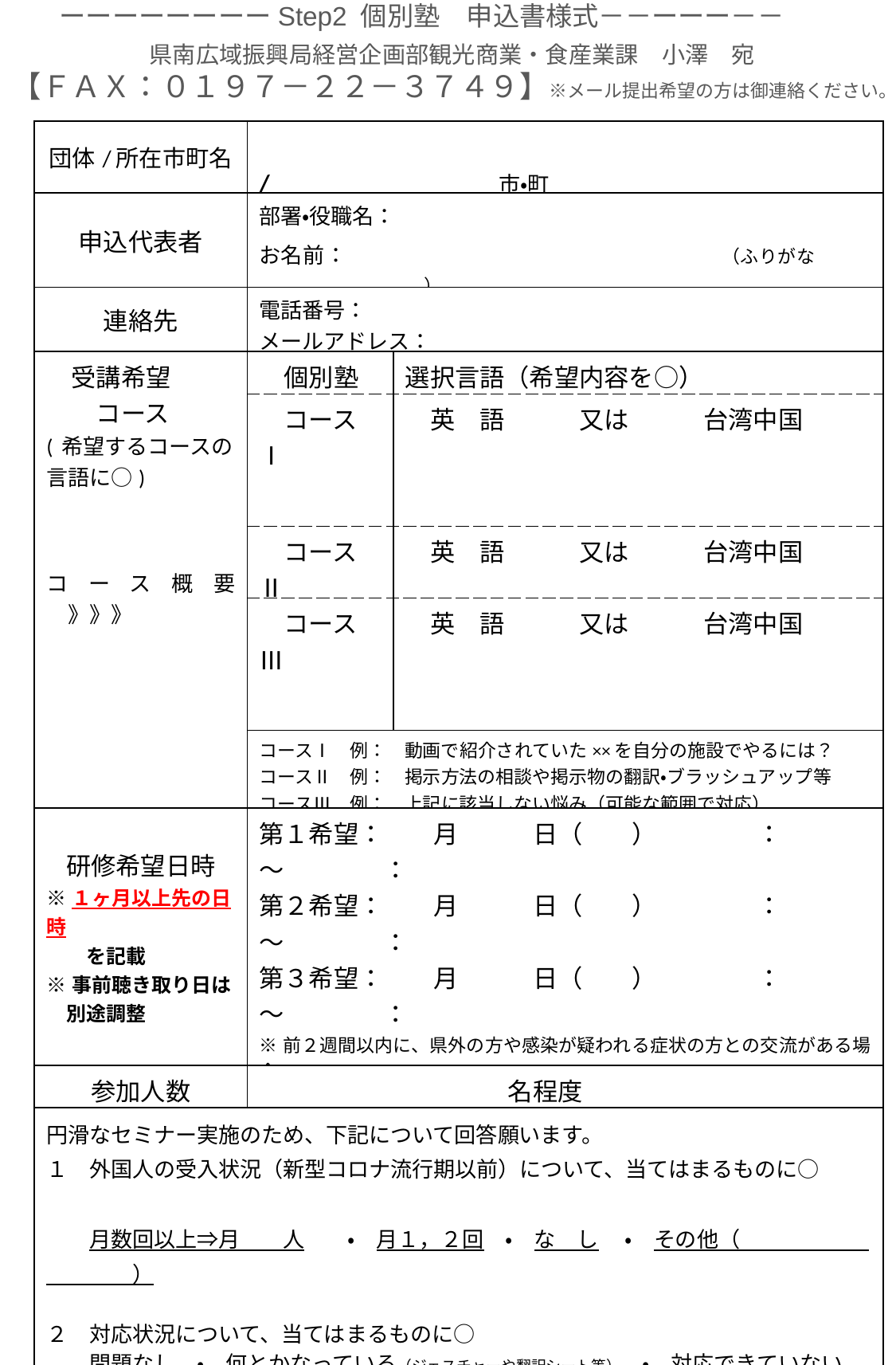

ーーーーーーーーStep2 個別塾　申込書様式－－ーーー－－
県南広域振興局経営企画部観光商業・食産業課　小澤　宛
【ＦＡＸ：０１９７－２２－３７４９】※メール提出希望の方は御連絡ください。
| 団体/所在市町名 | /　　　　　　　　　市・町 |  |
| --- | --- | --- |
| 申込代表者 | 部署・役職名： お名前：　　　　　　　　　　　　　　（ふりがな　　　　　　　　　　　　） |  |
| 連絡先 | 電話番号： メールアドレス： |  |
| 受講希望　　 　　コース ( 希望するコースの言語に○) コース概要　》》》 | 個別塾 | 選択言語（希望内容を○） |
|  | コースⅠ | 英　語　　　又は　　　台湾中国 |
|  | コースⅡ | 英　語　　　又は　　　台湾中国 |
|  | コースⅢ | 英　語　　　又は　　　台湾中国 |
|  | コースⅠ　例：　動画で紹介されていた××を自分の施設でやるには？ コースⅡ　例：　掲示方法の相談や掲示物の翻訳・ブラッシュアップ等 コースⅢ　例：　上記に該当しない悩み（可能な範囲で対応） |  |
| 研修希望日時 ※１ヶ月以上先の日時 　　を記載 ※事前聴き取り日は 　別途調整 | 第１希望：　　月　　　日（　　）　　　　：　　　～　　　　： 第２希望：　　月　　　日（　　）　　　　：　　　～　　　　： 第３希望：　　月　　　日（　　）　　　　：　　　～　　　　： ※前２週間以内に、県外の方や感染が疑われる症状の方との交流がある場合、　 　 お断りすることがございます。 |  |
| 参加人数 | 名程度 |  |
| 円滑なセミナー実施のため、下記について回答願います。 １　外国人の受入状況（新型コロナ流行期以前）について、当てはまるものに○　　　 　　月数回以上⇒月　　人　　・　月１，２回　・　な　し 　・　その他（　　　　　　　　　　） ２　対応状況について、当てはまるものに○ 　　問題なし　・　何とかなっている（ジェスチャーや翻訳シート等）　・　対応できていない　 ３　具体的に解決したい課題・悩み（足りない場合、任意様式での別紙提出可。） 　　例：　既存の翻訳シートはあるが、自分の施設に見合うよう、編集・相談したい。 ４　その他　当てはまるものに○ 　・　使用可能な設備　　（コンセント（電源込）・ホワイトボード・マイク・プロジェクター） 　・　プレスリリースや取材の可否　　　　　　　　　　　　　　　　　　（　可　　・　不 可） 　・　県HP等での実施状況の紹介や写真掲載　　　　　　　　　　 （　可　 ・　 不 可） 　・　事前聴き取り及び当日会場は、訪問して行います。　　　　（了承する　・ しない） |  |  |